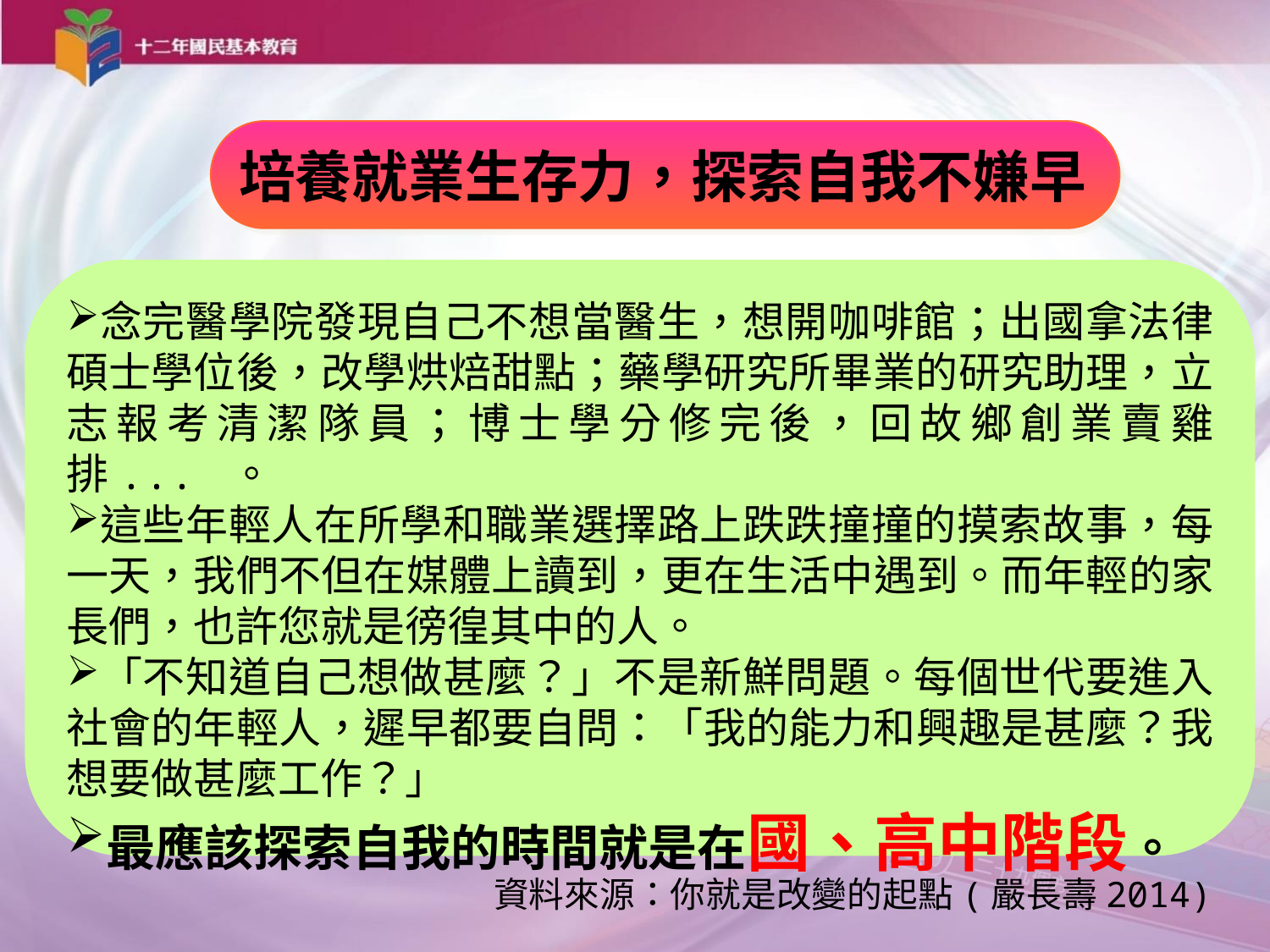

培養就業生存力，探索自我不嫌早
念完醫學院發現自己不想當醫生，想開咖啡館；出國拿法律碩士學位後，改學烘焙甜點；藥學研究所畢業的研究助理，立志報考清潔隊員；博士學分修完後，回故鄉創業賣雞排... 。
這些年輕人在所學和職業選擇路上跌跌撞撞的摸索故事，每一天，我們不但在媒體上讀到，更在生活中遇到。而年輕的家長們，也許您就是徬徨其中的人。
「不知道自己想做甚麼？」不是新鮮問題。每個世代要進入社會的年輕人，遲早都要自問：「我的能力和興趣是甚麼？我想要做甚麼工作？」
最應該探索自我的時間就是在國、高中階段。

資料來源：你就是改變的起點(嚴長壽2014)